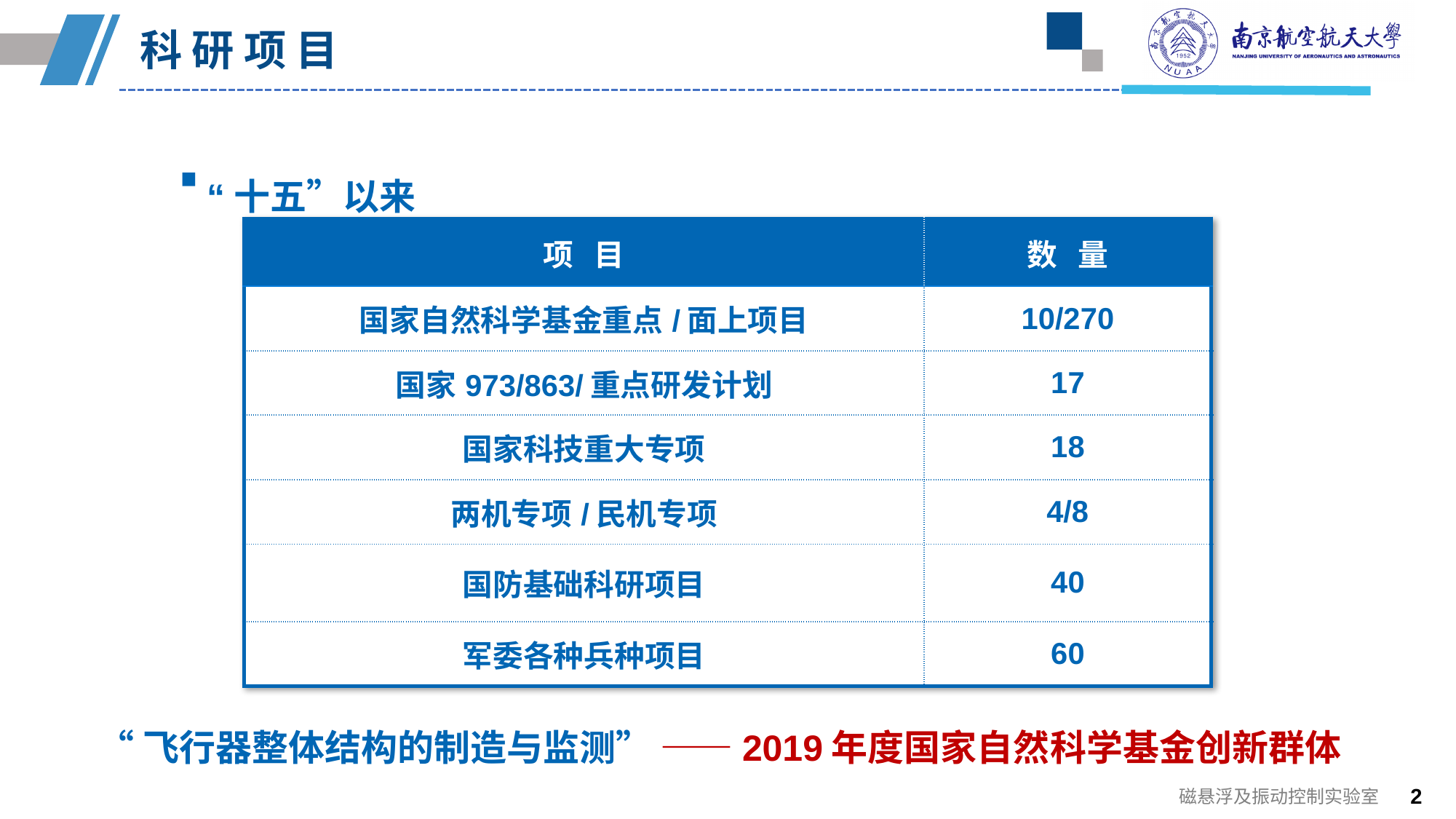

科 研 项 目
·“十五”以来
| 项 目 | 数 量 |
| --- | --- |
| 国家自然科学基金重点/面上项目 | 10/270 |
| 国家973/863/重点研发计划 | 17 |
| 国家科技重大专项 | 18 |
| 两机专项/民机专项 | 4/8 |
| 国防基础科研项目 | 40 |
| 军委各种兵种项目 | 60 |
“飞行器整体结构的制造与监测” ——2019年度国家自然科学基金创新群体